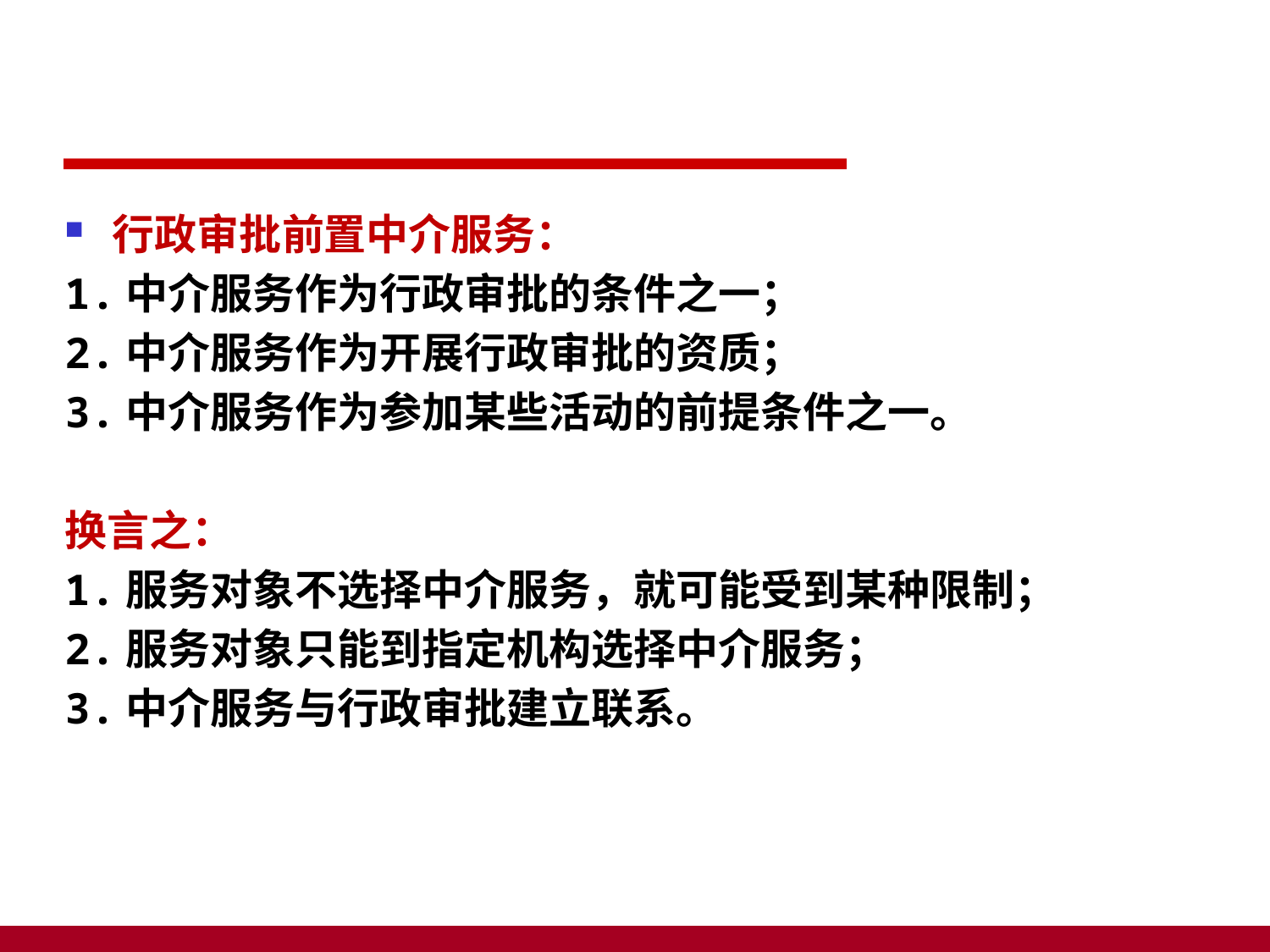

行政审批前置中介服务：
1.中介服务作为行政审批的条件之一；
2.中介服务作为开展行政审批的资质；
3.中介服务作为参加某些活动的前提条件之一。

换言之：
1.服务对象不选择中介服务，就可能受到某种限制；
2.服务对象只能到指定机构选择中介服务；
3.中介服务与行政审批建立联系。